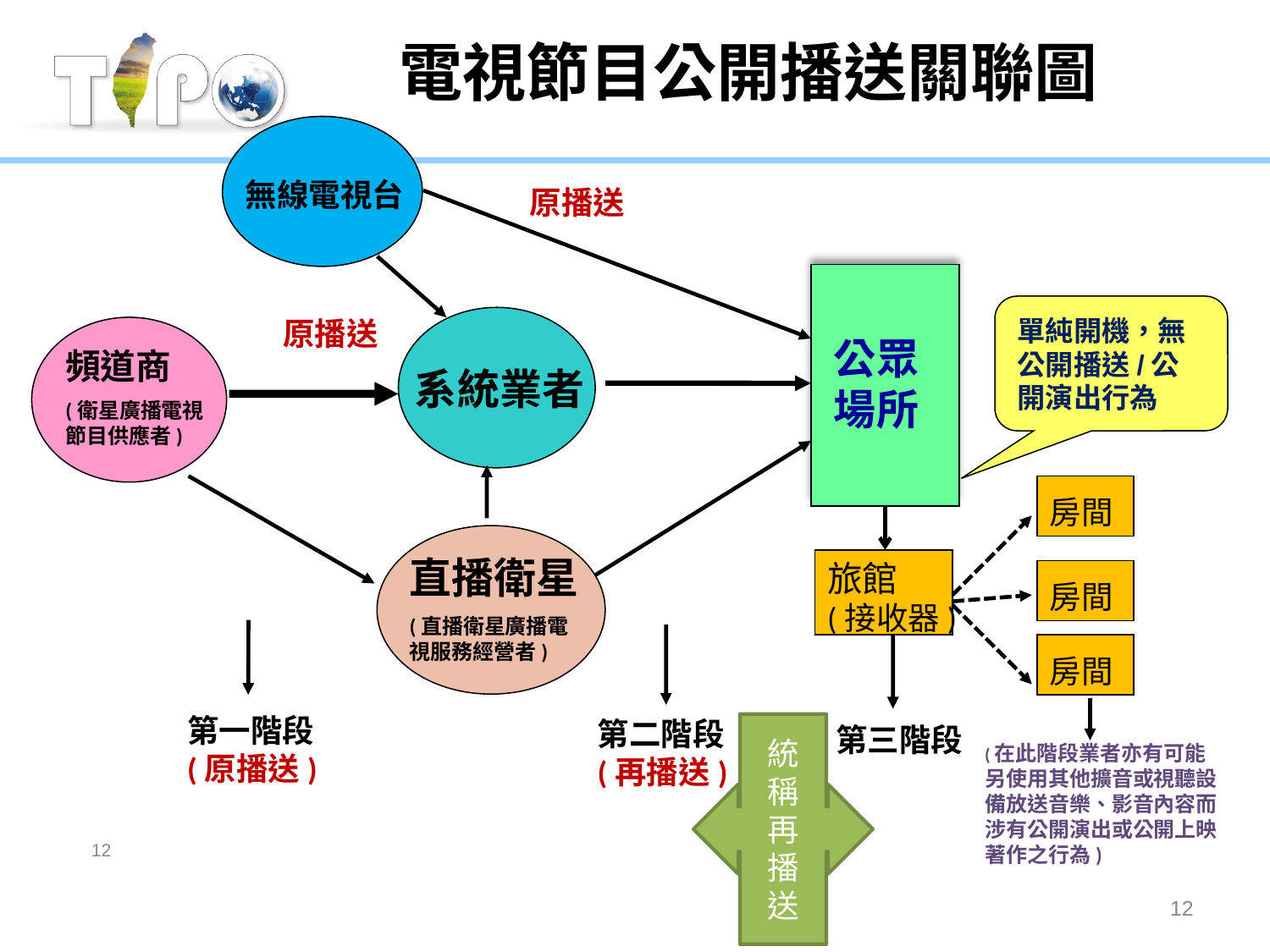

電視節目公開播送關聯圖

無線電視台
原播送

單純開機，無公開播送/公開演出行為
原播送

公眾場所
頻道商
(衛星廣播電視節目供應者)
系統業者

房間

直播衛星
(直播衛星廣播電視服務經營者)

旅館
(接收器)

房間

房間

第一階段
(原播送)
第二階段
(再播送)
統稱再播送
第三階段
(在此階段業者亦有可能另使用其他擴音或視聽設備放送音樂、影音內容而涉有公開演出或公開上映著作之行為)
12
12